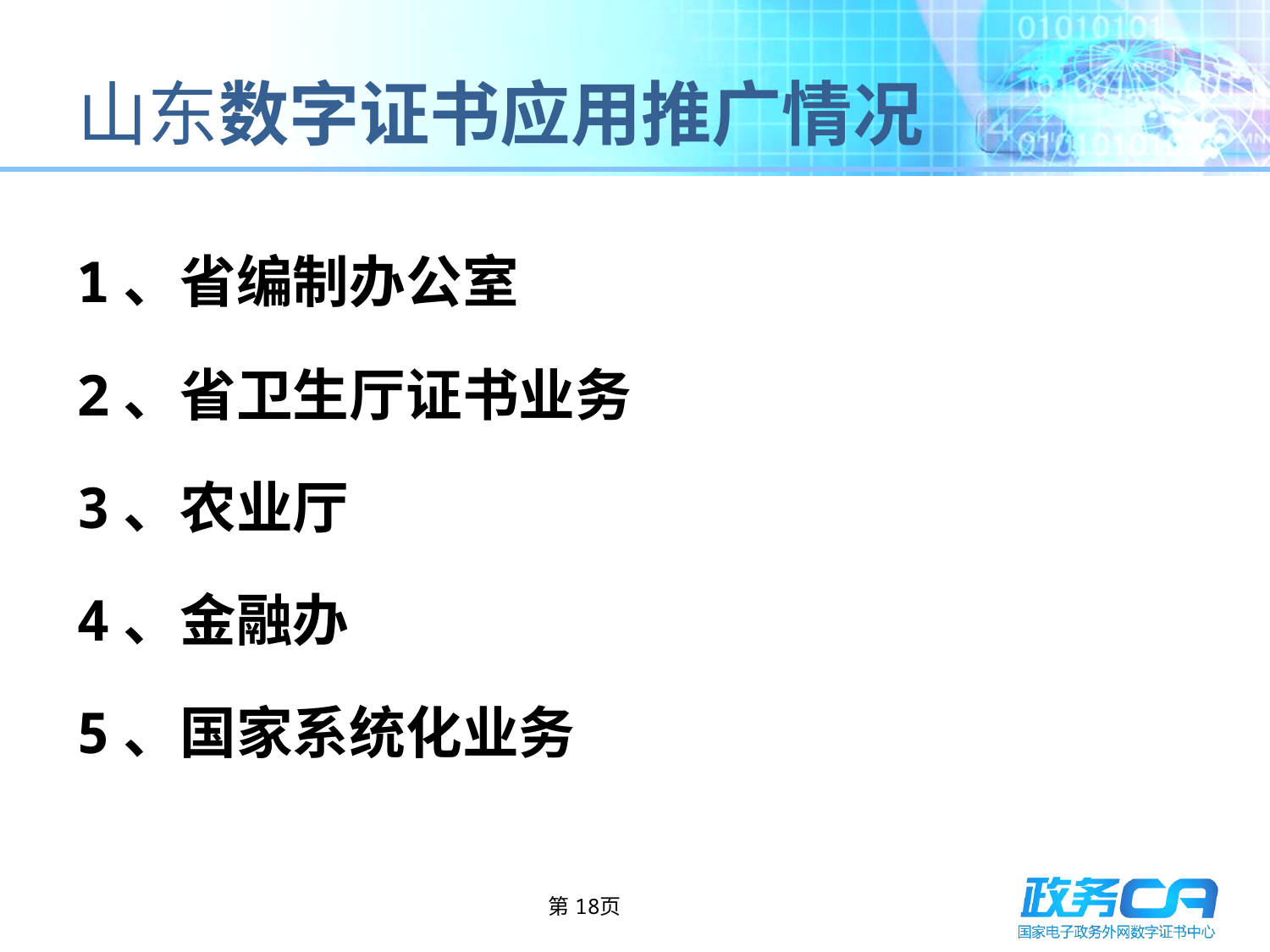

# 山东数字证书应用推广情况
1、省编制办公室
2、省卫生厅证书业务
3、农业厅
4、金融办
5、国家系统化业务

第18页